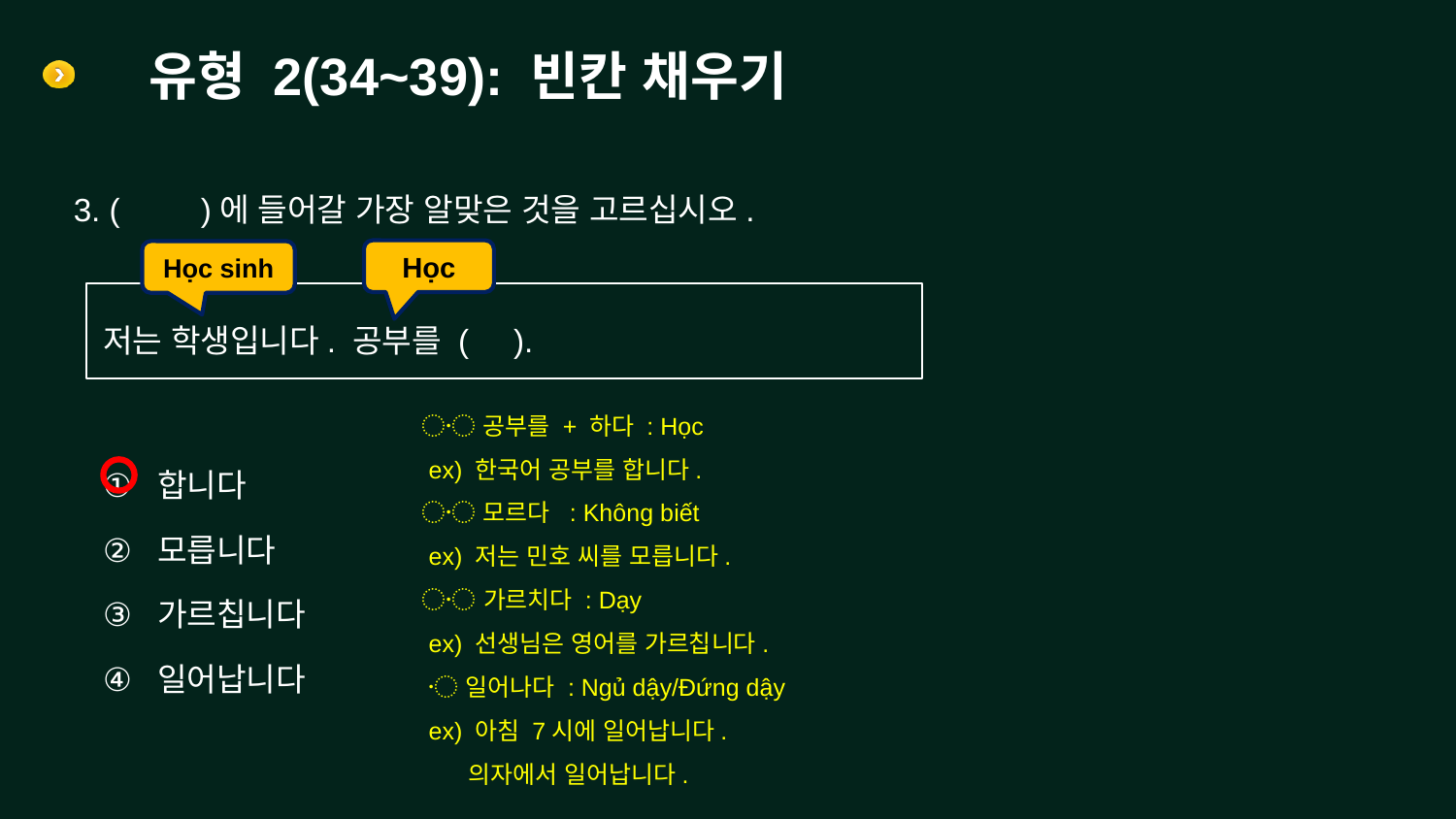

# 유형 2(34~39): 빈칸 채우기
3. (         )에 들어갈 가장 알맞은 것을 고르십시오.
Học
Học sinh
저는 학생입니다. 공부를 (     ).
〮 공부를 + 하다 : Học
 ex) 한국어 공부를 합니다.
〮 모르다  : Không biết
 ex) 저는 민호 씨를 모릅니다.
〮 가르치다 : Dạy
 ex) 선생님은 영어를 가르칩니다.
 〮 일어나다 : Ngủ dậy/Đứng dậy
 ex) 아침 7시에 일어납니다.
      의자에서 일어납니다.
합니다
모릅니다
가르칩니다
일어납니다